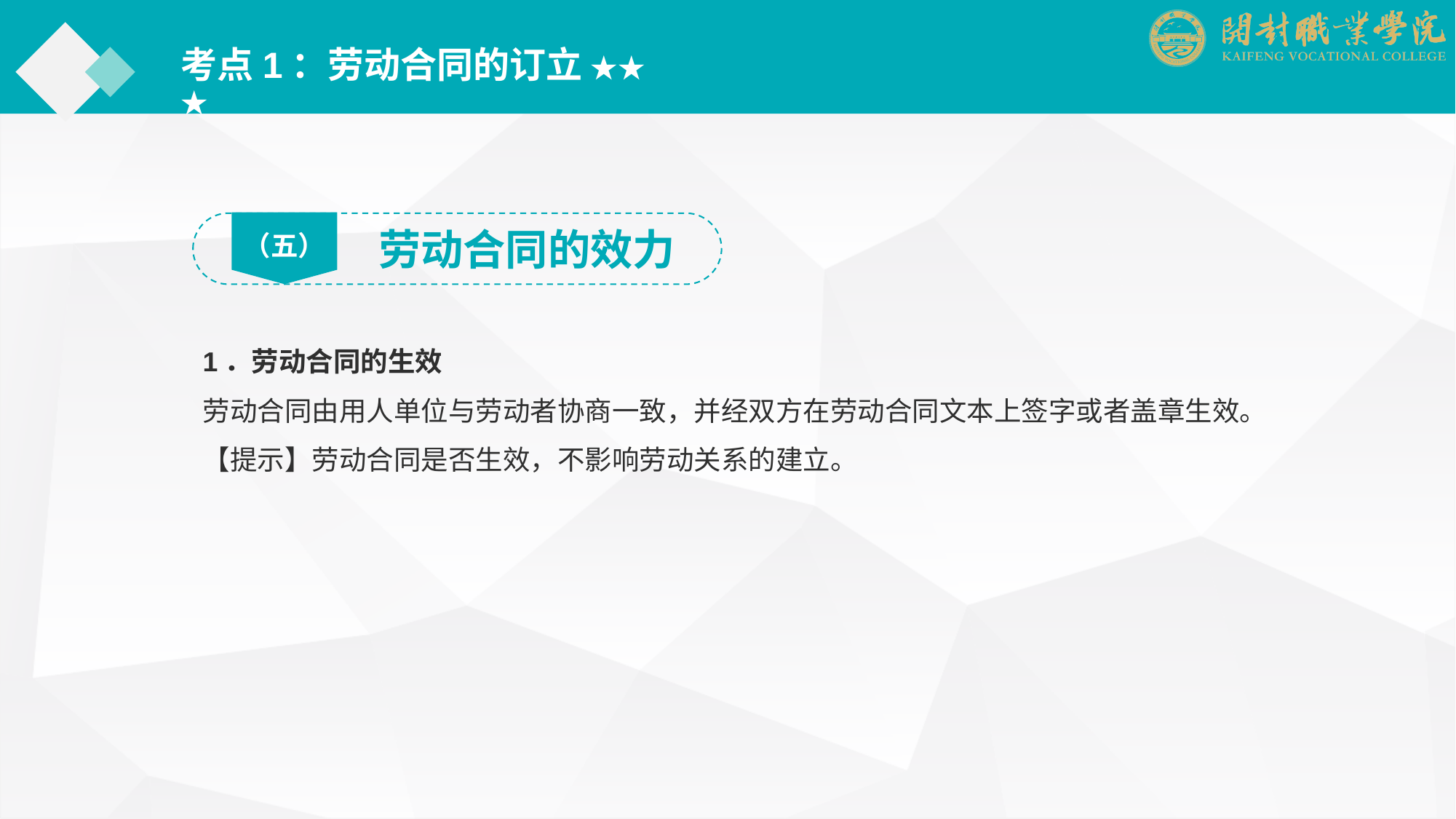

考点1：劳动合同的订立 ★★★
（五）

劳动合同的效力
1．劳动合同的生效
劳动合同由用人单位与劳动者协商一致，并经双方在劳动合同文本上签字或者盖章生效。
【提示】劳动合同是否生效，不影响劳动关系的建立。